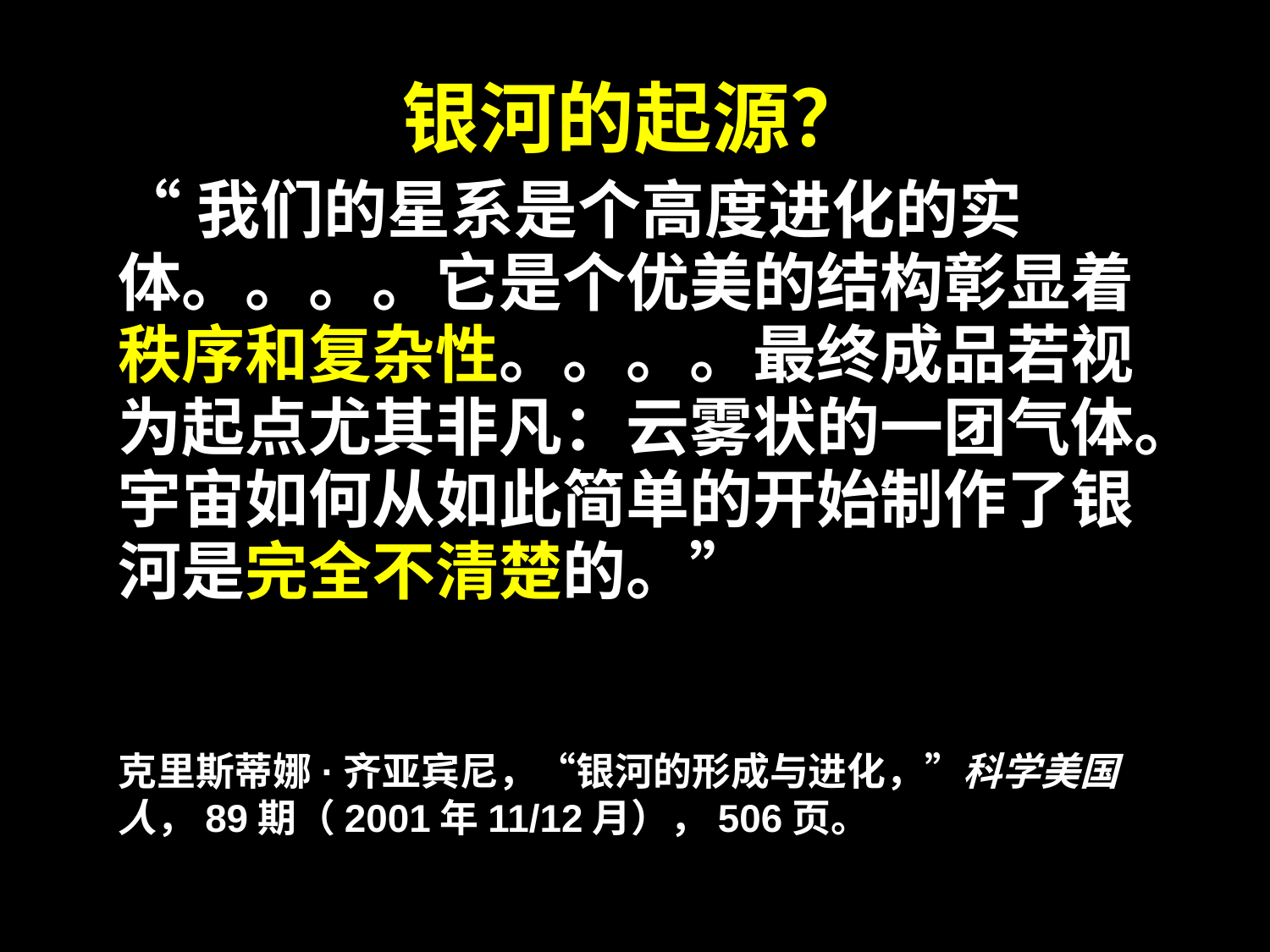

# Chiappini 2001--Milky Way origin
银河的起源？
“我们的星系是个高度进化的实体。。。。它是个优美的结构彰显着秩序和复杂性。。。。最终成品若视为起点尤其非凡：云雾状的一团气体。宇宙如何从如此简单的开始制作了银河是完全不清楚的。”
克里斯蒂娜·齐亚宾尼，“银河的形成与进化，”科学美国人，89期（2001年11/12月），506页。